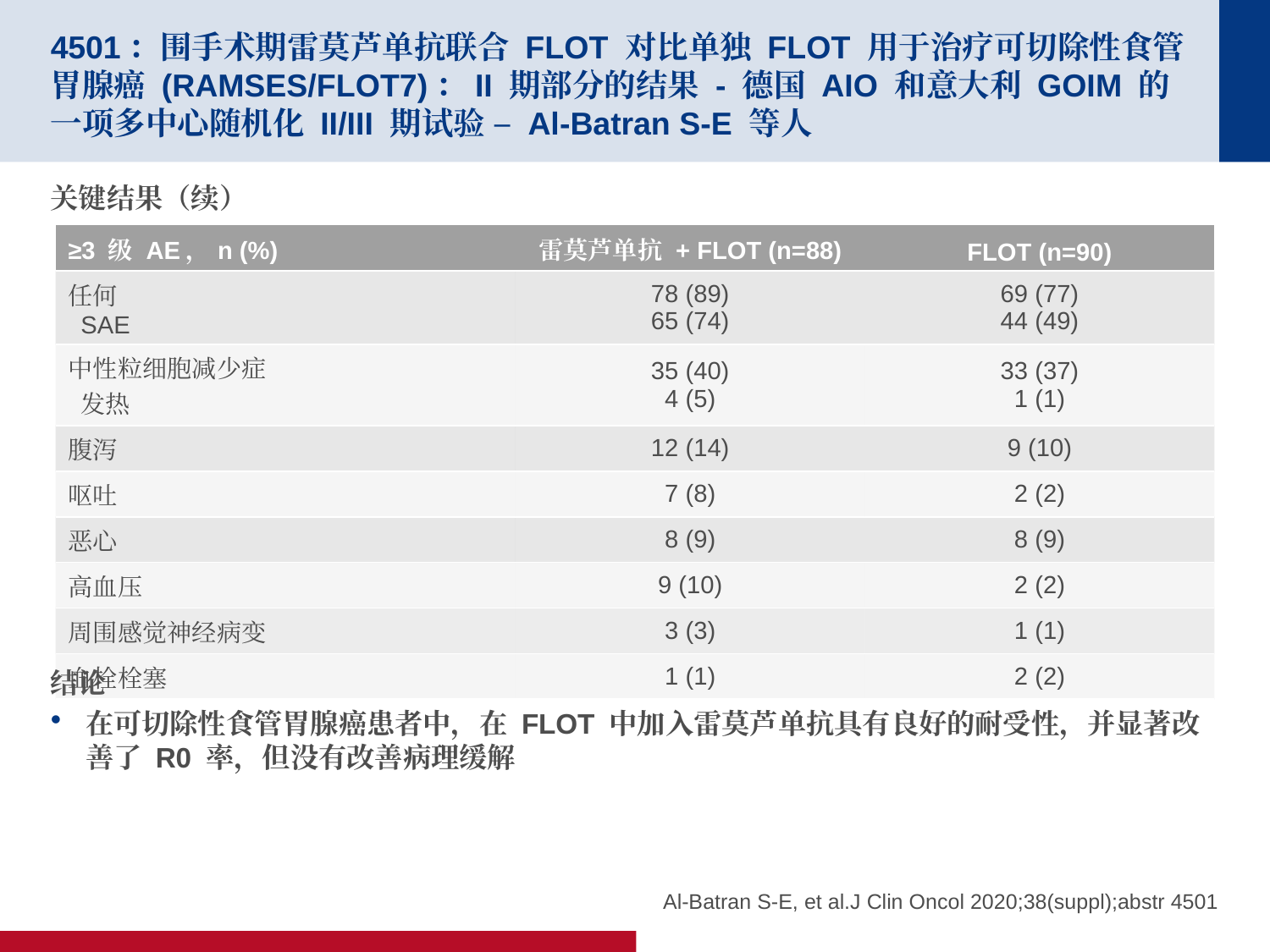

# 4501：围手术期雷莫芦单抗联合 FLOT 对比单独 FLOT 用于治疗可切除性食管胃腺癌 (RAMSES/FLOT7)：II 期部分的结果 - 德国 AIO 和意大利 GOIM 的一项多中心随机化 II/III 期试验 – Al-Batran S-E 等人
关键结果（续）
结论
在可切除性食管胃腺癌患者中，在 FLOT 中加入雷莫芦单抗具有良好的耐受性，并显著改善了 R0 率，但没有改善病理缓解
| ≥3 级 AE，n (%) | 雷莫芦单抗 + FLOT (n=88) | FLOT (n=90) |
| --- | --- | --- |
| 任何 SAE | 78 (89) 65 (74) | 69 (77) 44 (49) |
| 中性粒细胞减少症 发热 | 35 (40) 4 (5) | 33 (37) 1 (1) |
| 腹泻 | 12 (14) | 9 (10) |
| 呕吐 | 7 (8) | 2 (2) |
| 恶心 | 8 (9) | 8 (9) |
| 高血压 | 9 (10) | 2 (2) |
| 周围感觉神经病变 | 3 (3) | 1 (1) |
| 血栓栓塞 | 1 (1) | 2 (2) |
Al-Batran S-E, et al.J Clin Oncol 2020;38(suppl);abstr 4501